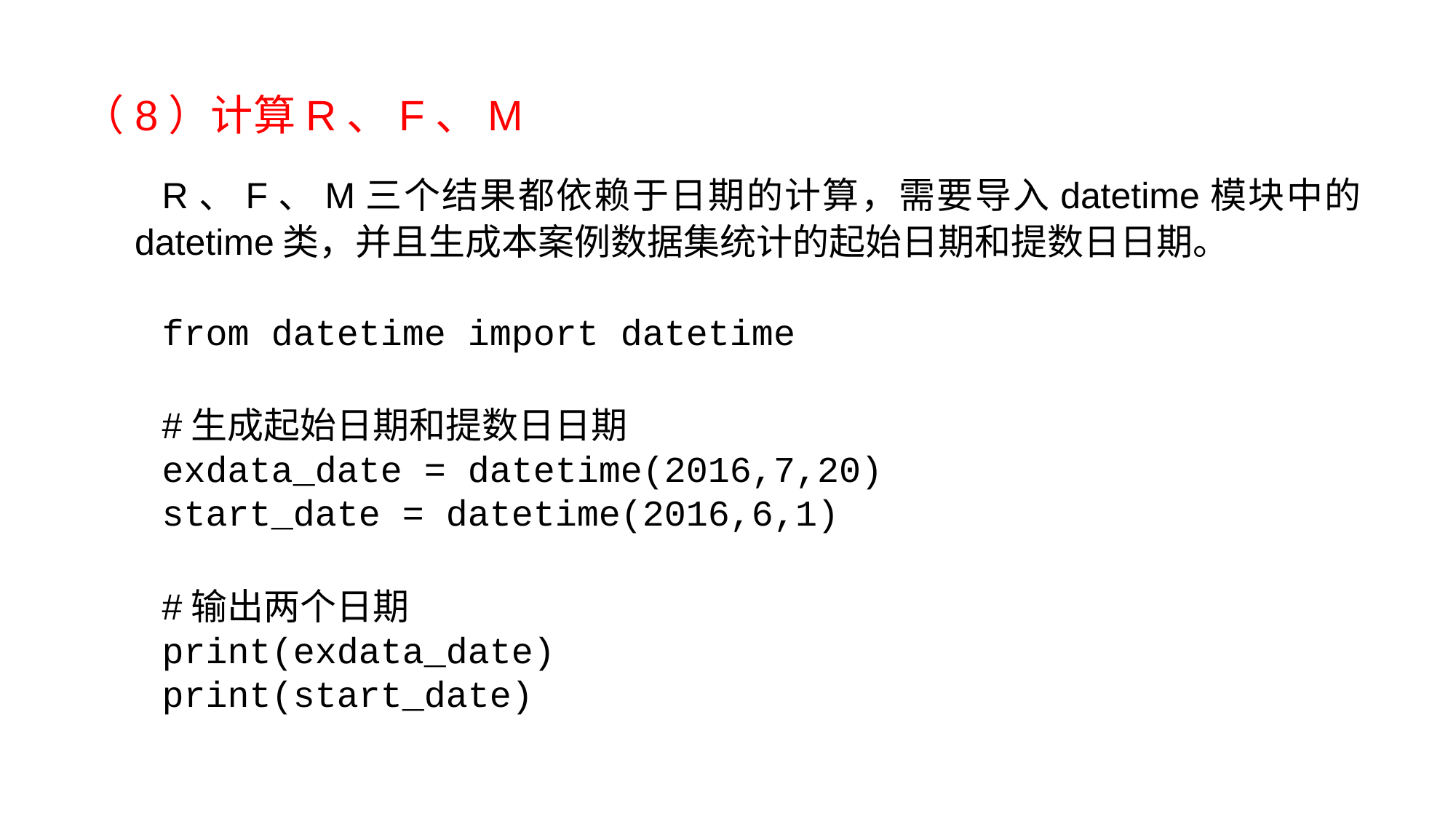

（8）计算R、F、M
R、F、M三个结果都依赖于日期的计算，需要导入datetime模块中的datetime类，并且生成本案例数据集统计的起始日期和提数日日期。

from datetime import datetime

#生成起始日期和提数日日期
exdata_date = datetime(2016,7,20)
start_date = datetime(2016,6,1)

#输出两个日期
print(exdata_date)
print(start_date)
TEXT  add here
TEXT  add here
TEXT  add here